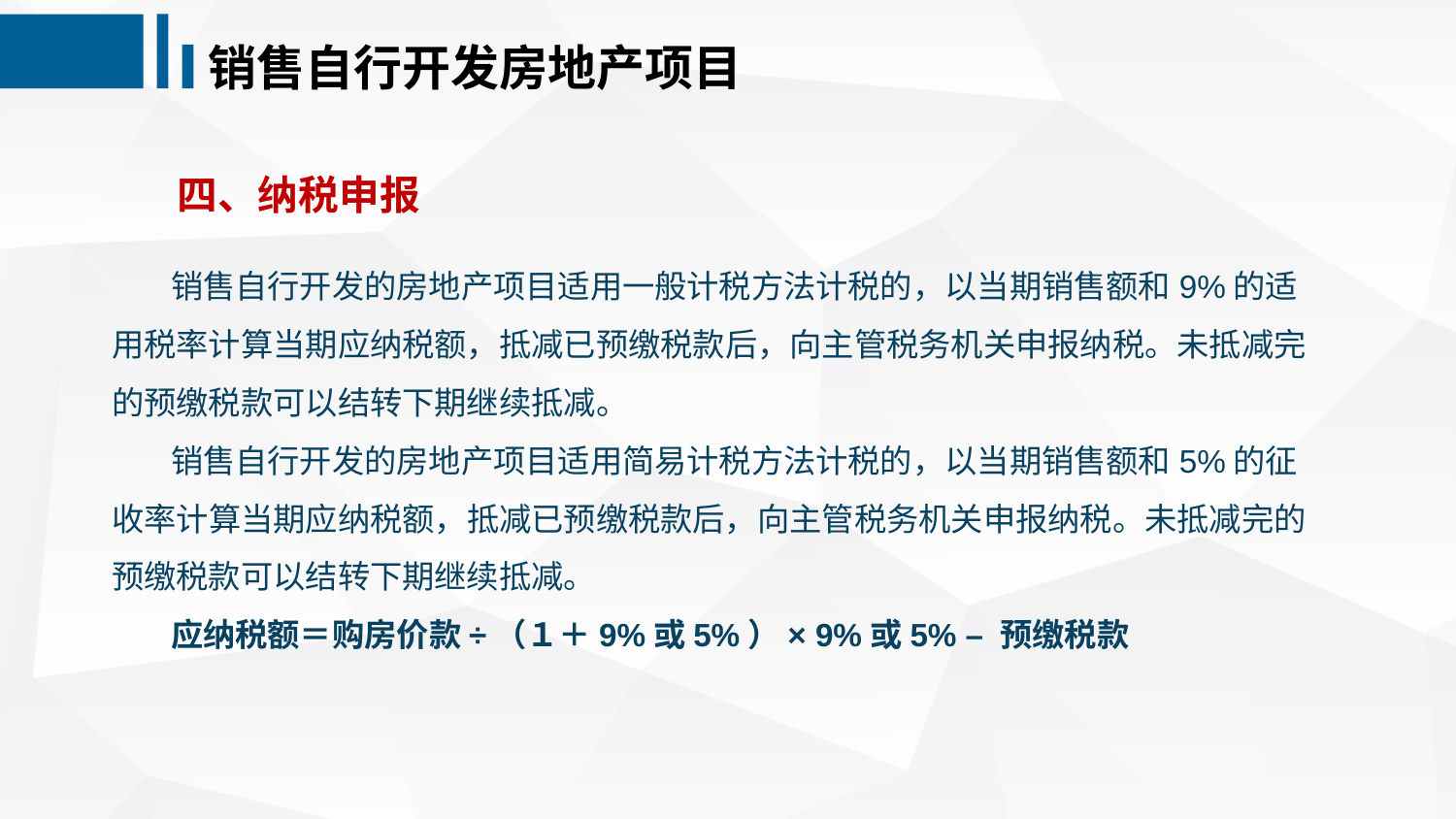

销售自行开发房地产项目
      四、纳税申报

       销售自行开发的房地产项目适用一般计税方法计税的，以当期销售额和9%的适用税率计算当期应纳税额，抵减已预缴税款后，向主管税务机关申报纳税。未抵减完的预缴税款可以结转下期继续抵减。
       销售自行开发的房地产项目适用简易计税方法计税的，以当期销售额和5%的征收率计算当期应纳税额，抵减已预缴税款后，向主管税务机关申报纳税。未抵减完的预缴税款可以结转下期继续抵减。
       应纳税额＝购房价款÷（１＋9%或5%）× 9%或5% – 预缴税款

40